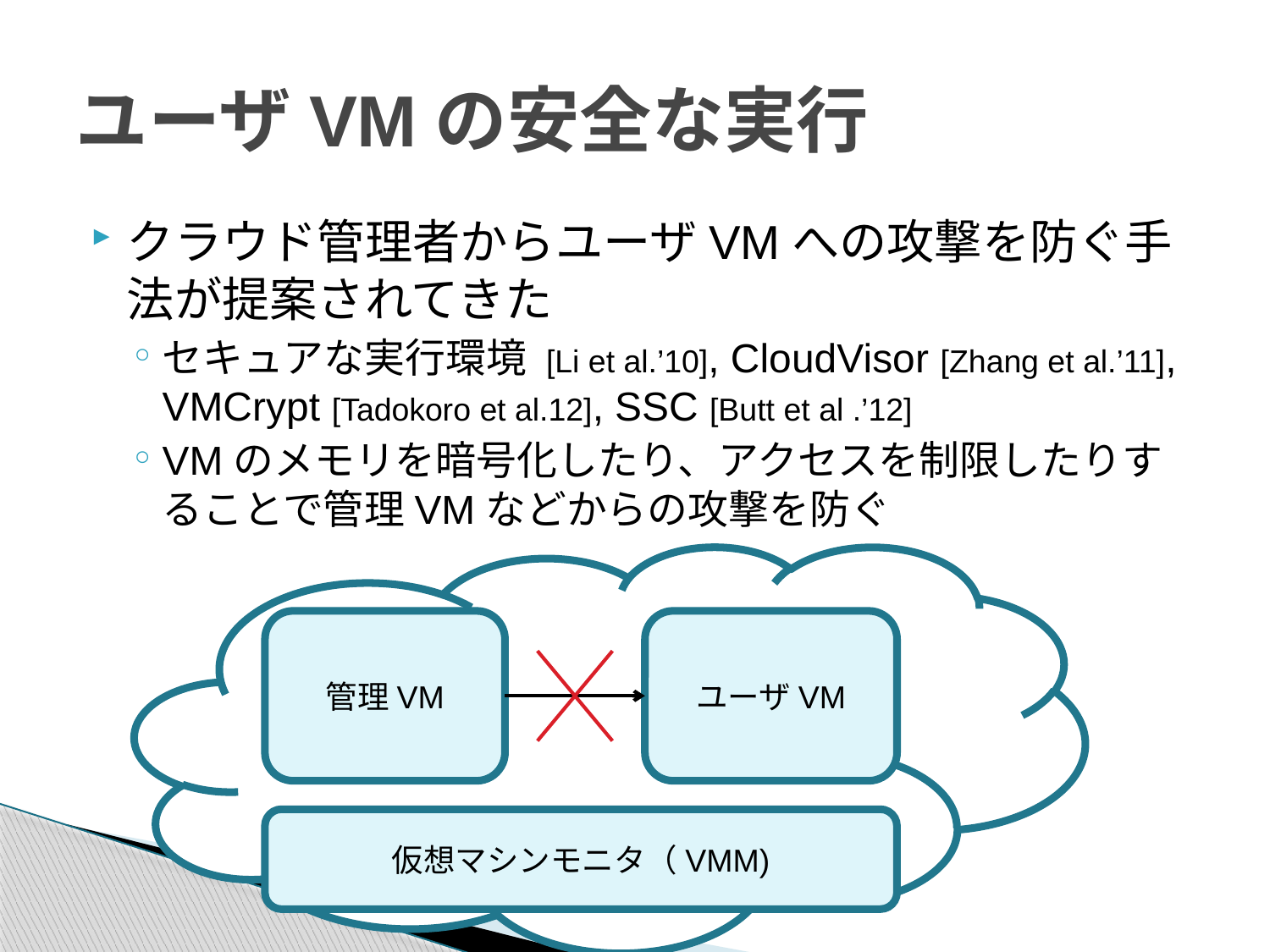

# ユーザVMの安全な実行
クラウド管理者からユーザVMへの攻撃を防ぐ手法が提案されてきた
セキュアな実行環境 [Li et al.’10], CloudVisor [Zhang et al.’11], VMCrypt [Tadokoro et al.12], SSC [Butt et al .’12]
VMのメモリを暗号化したり、アクセスを制限したりすることで管理VMなどからの攻撃を防ぐ

管理VM
ユーザVM
仮想マシンモニタ（VMM)